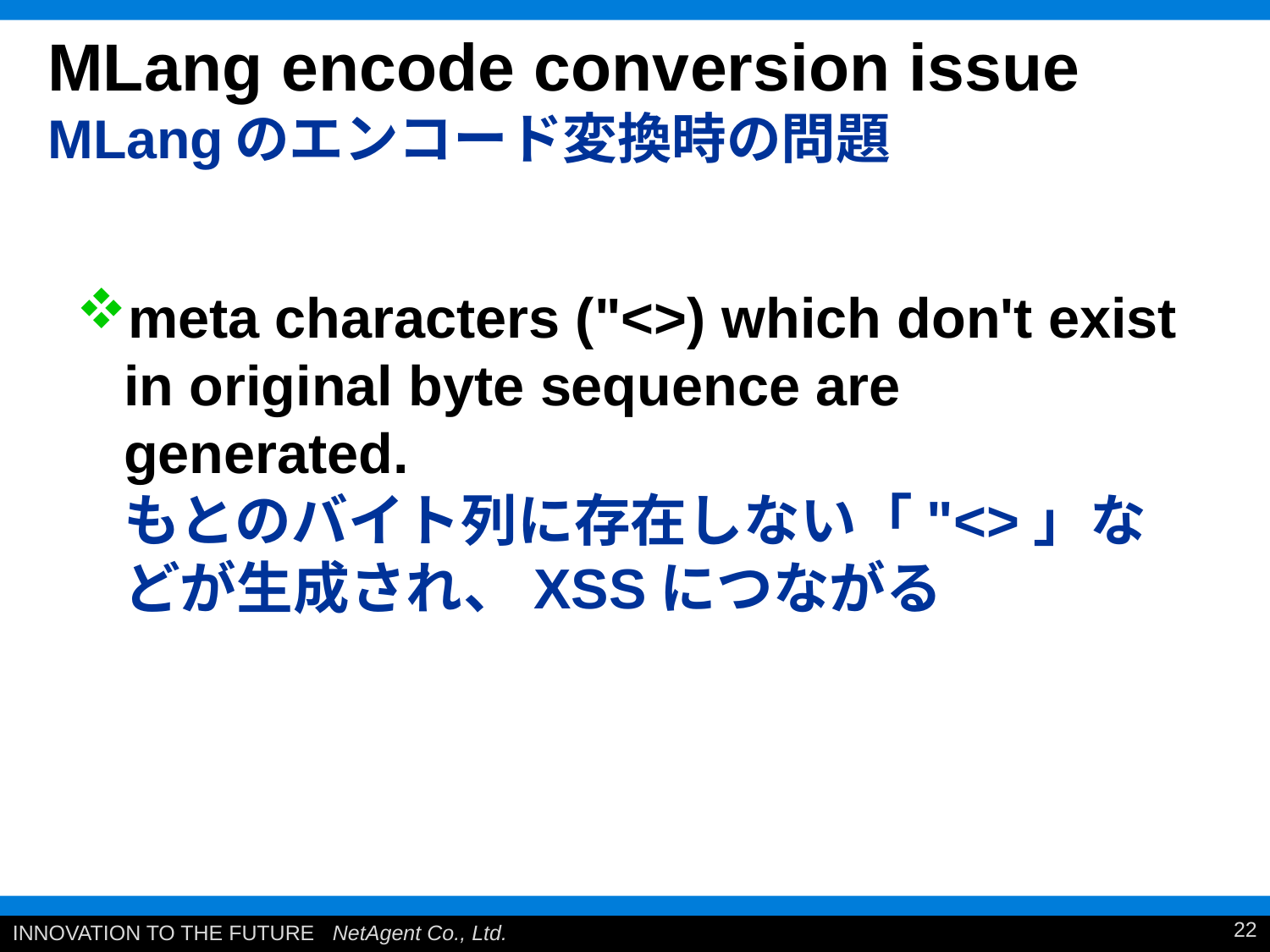

# MLang encode conversion issue MLangのエンコード変換時の問題

meta characters ("<>) which don't exist in original byte sequence are generated.
もとのバイト列に存在しない「"<>」などが生成され、XSSにつながる

22